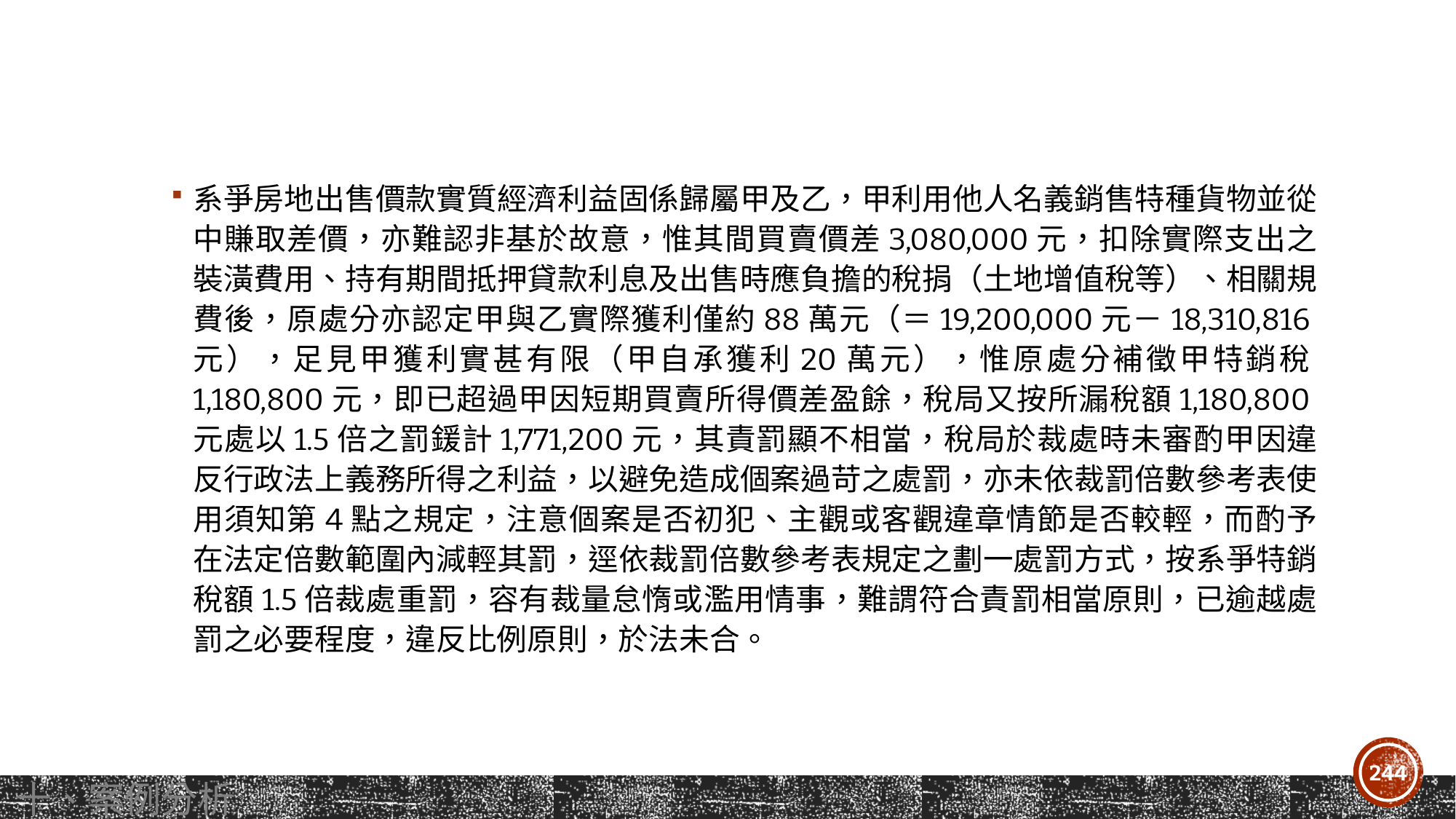

#
系爭房地出售價款實質經濟利益固係歸屬甲及乙，甲利用他人名義銷售特種貨物並從中賺取差價，亦難認非基於故意，惟其間買賣價差3,080,000元，扣除實際支出之裝潢費用、持有期間抵押貸款利息及出售時應負擔的稅捐（土地增值稅等）、相關規費後，原處分亦認定甲與乙實際獲利僅約88萬元（＝19,200,000元－18,310,816元），足見甲獲利實甚有限（甲自承獲利20萬元），惟原處分補徵甲特銷稅1,180,800元，即已超過甲因短期買賣所得價差盈餘，稅局又按所漏稅額1,180,800元處以1.5倍之罰鍰計1,771,200元，其責罰顯不相當，稅局於裁處時未審酌甲因違反行政法上義務所得之利益，以避免造成個案過苛之處罰，亦未依裁罰倍數參考表使用須知第4點之規定，注意個案是否初犯、主觀或客觀違章情節是否較輕，而酌予在法定倍數範圍內減輕其罰，逕依裁罰倍數參考表規定之劃一處罰方式，按系爭特銷稅額1.5倍裁處重罰，容有裁量怠惰或濫用情事，難謂符合責罰相當原則，已逾越處罰之必要程度，違反比例原則，於法未合。

244